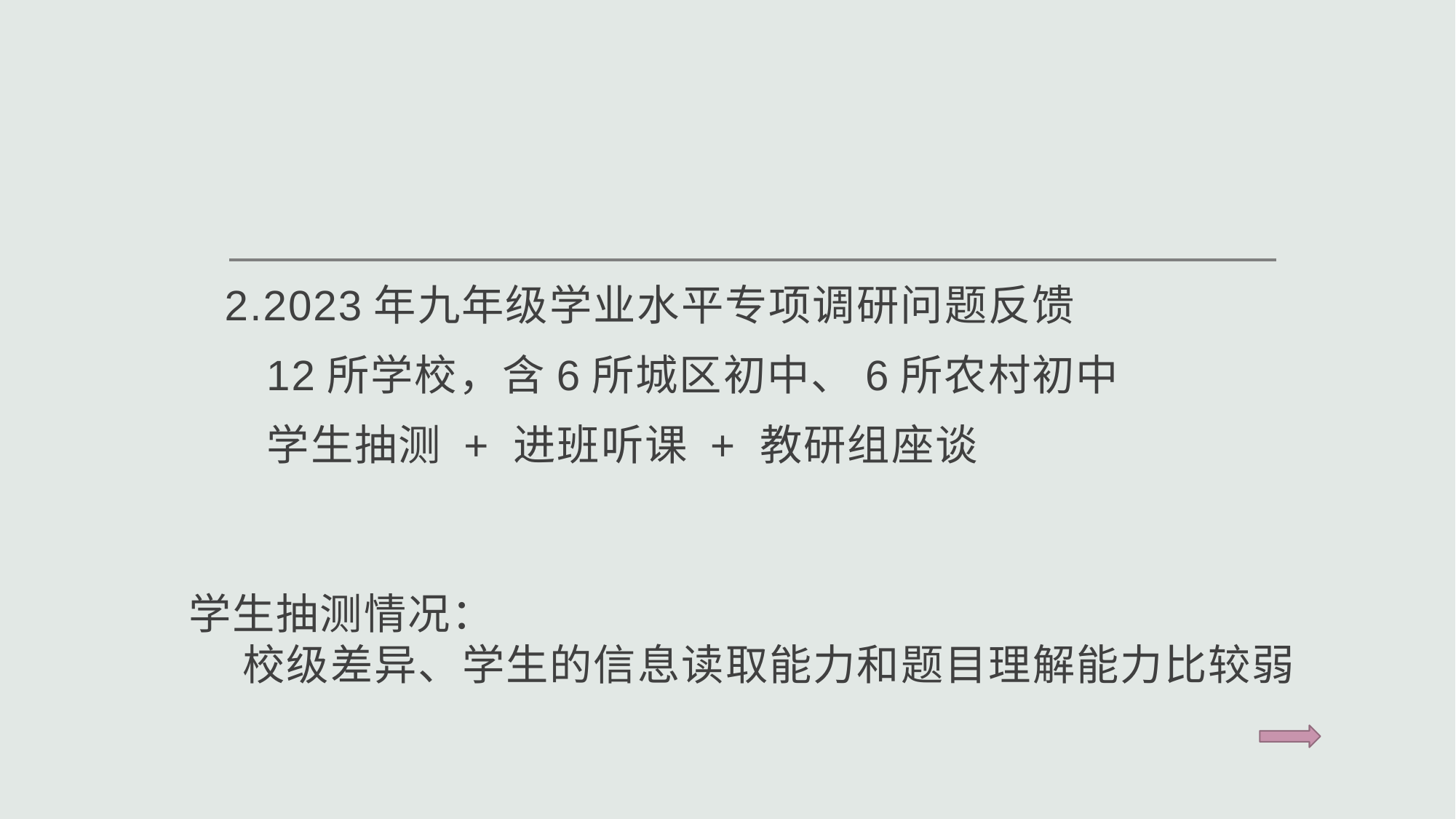

#
 2.2023年九年级学业水平专项调研问题反馈
    12所学校，含6所城区初中、6所农村初中
    学生抽测 + 进班听课 + 教研组座谈

学生抽测情况：
    校级差异、学生的信息读取能力和题目理解能力比较弱